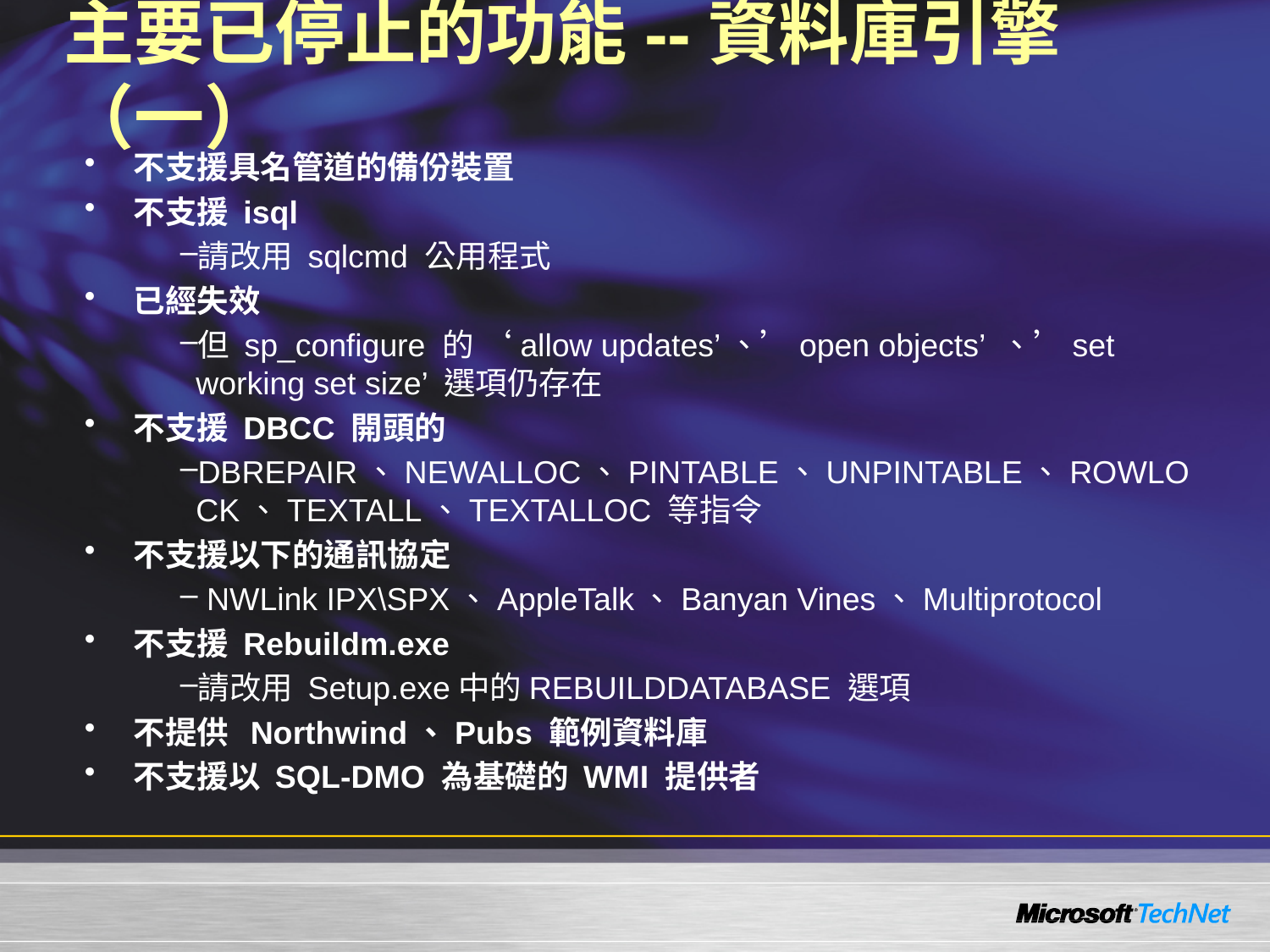

# 主要已停止的功能--資料庫引擎（一）
不支援具名管道的備份裝置
不支援 isql
請改用 sqlcmd 公用程式
已經失效
但 sp_configure 的 ‘allow updates’、’open objects’ 、’set working set size’ 選項仍存在
不支援 DBCC 開頭的
DBREPAIR、NEWALLOC、PINTABLE、UNPINTABLE、ROWLOCK、TEXTALL、TEXTALLOC 等指令
不支援以下的通訊協定
 NWLink IPX\SPX、AppleTalk、Banyan Vines、Multiprotocol
不支援 Rebuildm.exe
請改用 Setup.exe中的REBUILDDATABASE 選項
不提供  Northwind、Pubs 範例資料庫
不支援以 SQL-DMO 為基礎的 WMI 提供者